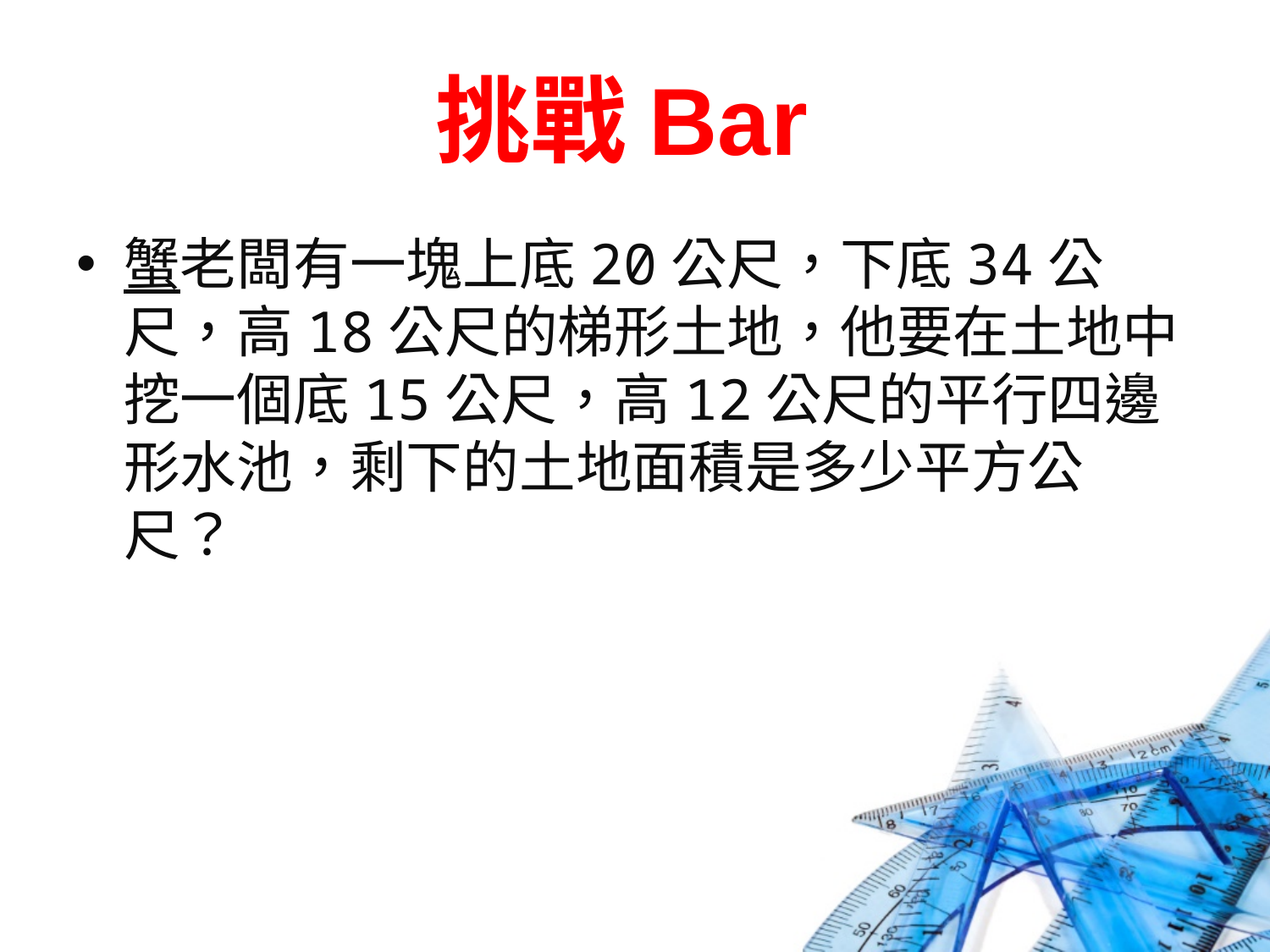

# 挑戰Bar
蟹老闆有一塊上底20公尺，下底34公尺，高18公尺的梯形土地，他要在土地中挖一個底15公尺，高12公尺的平行四邊形水池，剩下的土地面積是多少平方公尺？